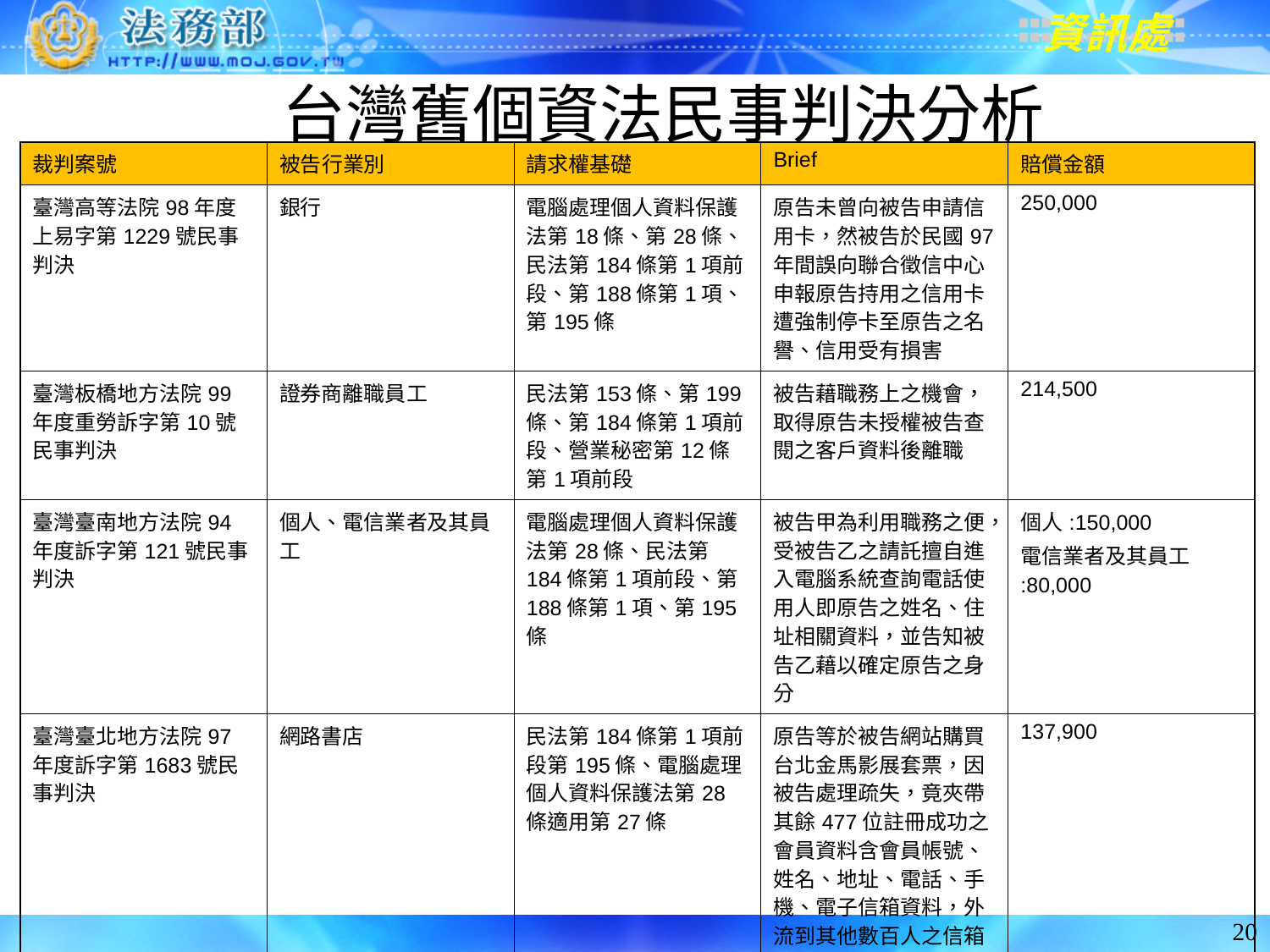

# 台灣舊個資法民事判決分析
| 裁判案號 | 被告行業別 | 請求權基礎 | Brief | 賠償金額 |
| --- | --- | --- | --- | --- |
| 臺灣高等法院98年度上易字第1229號民事判決 | 銀行 | 電腦處理個人資料保護法第18條、第28條、民法第184條第1項前段、第188條第1項、第195條 | 原告未曾向被告申請信用卡，然被告於民國97年間誤向聯合徵信中心申報原告持用之信用卡遭強制停卡至原告之名譽、信用受有損害 | 250,000 |
| 臺灣板橋地方法院99年度重勞訴字第10號民事判決 | 證券商離職員工 | 民法第153條、第199條、第184條第1項前段、營業秘密第12條第1項前段 | 被告藉職務上之機會，取得原告未授權被告查閱之客戶資料後離職 | 214,500 |
| 臺灣臺南地方法院94年度訴字第121號民事判決 | 個人、電信業者及其員工 | 電腦處理個人資料保護法第28條、民法第184條第1項前段、第188條第1項、第195條 | 被告甲為利用職務之便，受被告乙之請託擅自進入電腦系統查詢電話使用人即原告之姓名、住址相關資料，並告知被告乙藉以確定原告之身分 | 個人:150,000 電信業者及其員工 :80,000 |
| 臺灣臺北地方法院97年度訴字第1683號民事判決 | 網路書店 | 民法第184條第1項前段第195條、電腦處理個人資料保護法第28條適用第27條 | 原告等於被告網站購買台北金馬影展套票，因被告處理疏失，竟夾帶其餘477位註冊成功之會員資料含會員帳號、姓名、地址、電話、手機、電子信箱資料，外流到其他數百人之信箱之中，無法追回 | 137,900 |